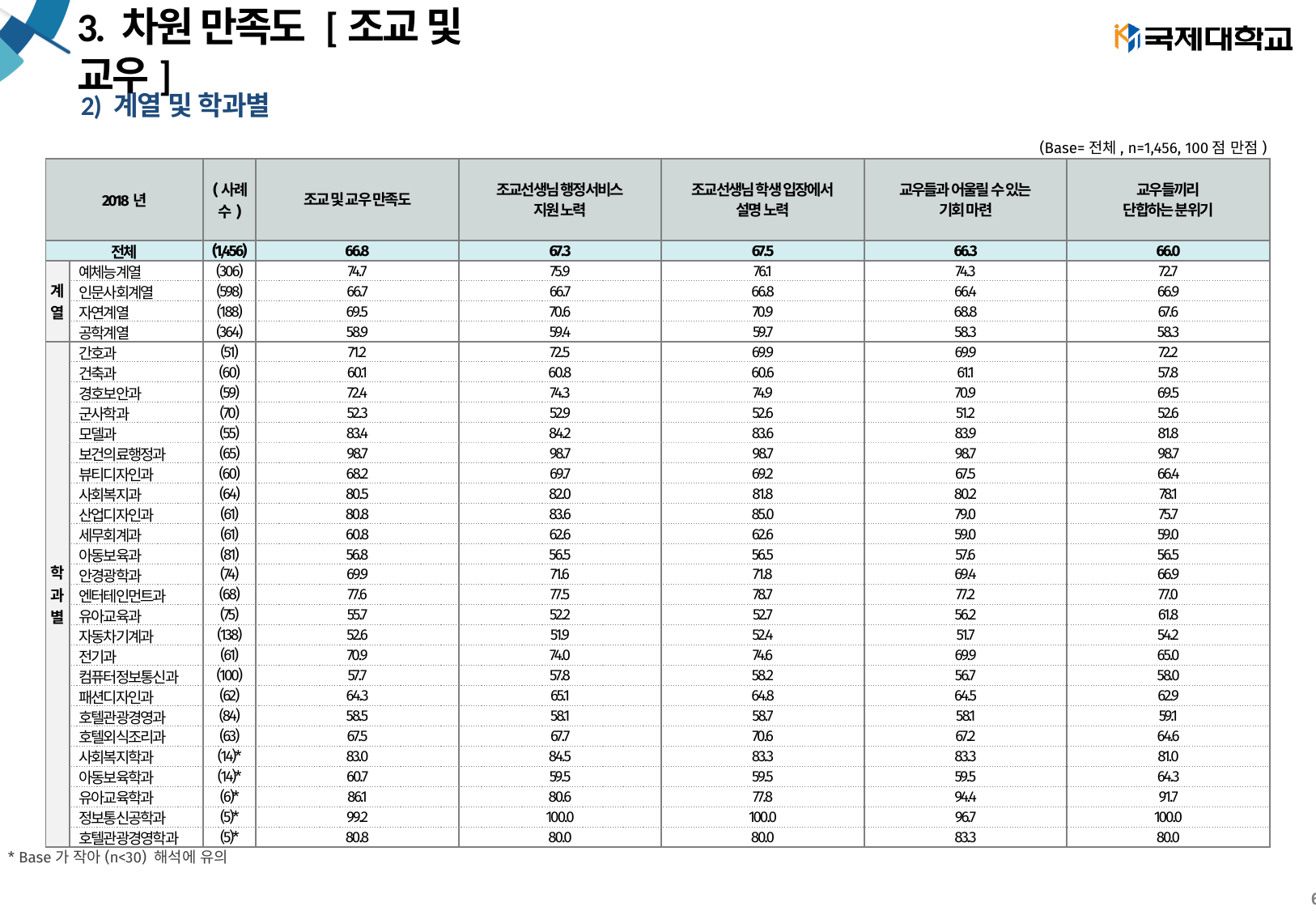

# 3. 차원 만족도 [조교 및 교우]
2) 계열 및 학과별
(Base=전체, n=1,456, 100점 만점)
| 2018년 |  | (사례수) | 조교 및 교우 만족도 | 조교선생님 행정서비스 지원 노력 | 조교선생님 학생 입장에서 설명 노력 | 교우들과 어울릴 수 있는 기회 마련 | 교우들끼리 단합하는 분위기 |
| --- | --- | --- | --- | --- | --- | --- | --- |
| 전체 |  | (1,456) | 66.8 | 67.3 | 67.5 | 66.3 | 66.0 |
| 계 열 | 예체능계열 | (306) | 74.7 | 75.9 | 76.1 | 74.3 | 72.7 |
|  | 인문사회계열 | (598) | 66.7 | 66.7 | 66.8 | 66.4 | 66.9 |
|  | 자연계열 | (188) | 69.5 | 70.6 | 70.9 | 68.8 | 67.6 |
|  | 공학계열 | (364) | 58.9 | 59.4 | 59.7 | 58.3 | 58.3 |
| 학 과 별 | 간호과 | (51) | 71.2 | 72.5 | 69.9 | 69.9 | 72.2 |
|  | 건축과 | (60) | 60.1 | 60.8 | 60.6 | 61.1 | 57.8 |
|  | 경호보안과 | (59) | 72.4 | 74.3 | 74.9 | 70.9 | 69.5 |
|  | 군사학과 | (70) | 52.3 | 52.9 | 52.6 | 51.2 | 52.6 |
|  | 모델과 | (55) | 83.4 | 84.2 | 83.6 | 83.9 | 81.8 |
|  | 보건의료행정과 | (65) | 98.7 | 98.7 | 98.7 | 98.7 | 98.7 |
|  | 뷰티디자인과 | (60) | 68.2 | 69.7 | 69.2 | 67.5 | 66.4 |
|  | 사회복지과 | (64) | 80.5 | 82.0 | 81.8 | 80.2 | 78.1 |
|  | 산업디자인과 | (61) | 80.8 | 83.6 | 85.0 | 79.0 | 75.7 |
|  | 세무회계과 | (61) | 60.8 | 62.6 | 62.6 | 59.0 | 59.0 |
|  | 아동보육과 | (81) | 56.8 | 56.5 | 56.5 | 57.6 | 56.5 |
|  | 안경광학과 | (74) | 69.9 | 71.6 | 71.8 | 69.4 | 66.9 |
|  | 엔터테인먼트과 | (68) | 77.6 | 77.5 | 78.7 | 77.2 | 77.0 |
|  | 유아교육과 | (75) | 55.7 | 52.2 | 52.7 | 56.2 | 61.8 |
|  | 자동차기계과 | (138) | 52.6 | 51.9 | 52.4 | 51.7 | 54.2 |
|  | 전기과 | (61) | 70.9 | 74.0 | 74.6 | 69.9 | 65.0 |
|  | 컴퓨터정보통신과 | (100) | 57.7 | 57.8 | 58.2 | 56.7 | 58.0 |
|  | 패션디자인과 | (62) | 64.3 | 65.1 | 64.8 | 64.5 | 62.9 |
|  | 호텔관광경영과 | (84) | 58.5 | 58.1 | 58.7 | 58.1 | 59.1 |
|  | 호텔외식조리과 | (63) | 67.5 | 67.7 | 70.6 | 67.2 | 64.6 |
|  | 사회복지학과 | (14)\* | 83.0 | 84.5 | 83.3 | 83.3 | 81.0 |
|  | 아동보육학과 | (14)\* | 60.7 | 59.5 | 59.5 | 59.5 | 64.3 |
|  | 유아교육학과 | (6)\* | 86.1 | 80.6 | 77.8 | 94.4 | 91.7 |
|  | 정보통신공학과 | (5)\* | 99.2 | 100.0 | 100.0 | 96.7 | 100.0 |
|  | 호텔관광경영학과 | (5)\* | 80.8 | 80.0 | 80.0 | 83.3 | 80.0 |
* Base가 작아(n<30) 해석에 유의